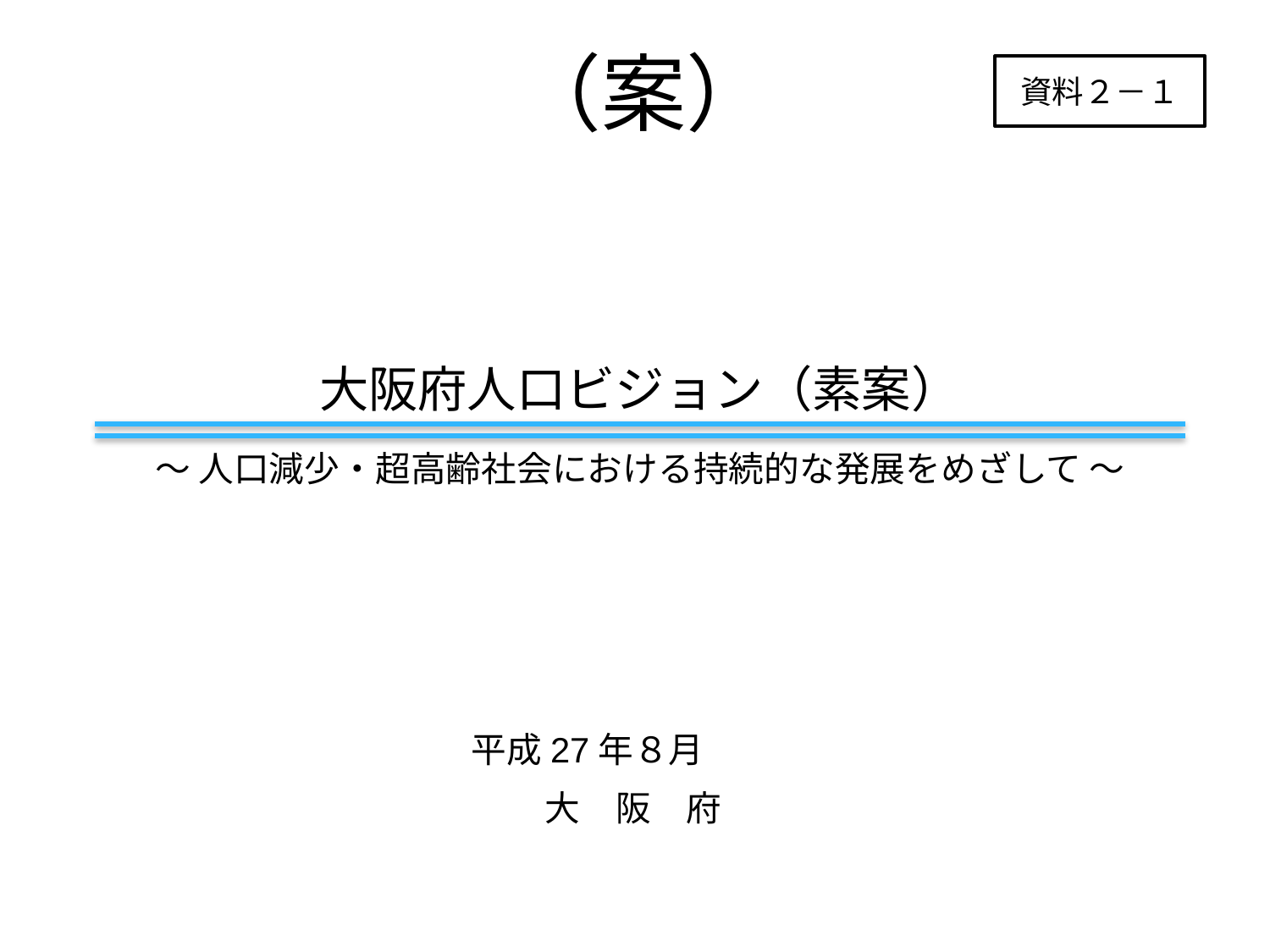

（案）
資料２－１
大阪府人口ビジョン（素案）

～ 人口減少・超高齢社会における持続的な発展をめざして ～
平成27年８月
大　阪　府